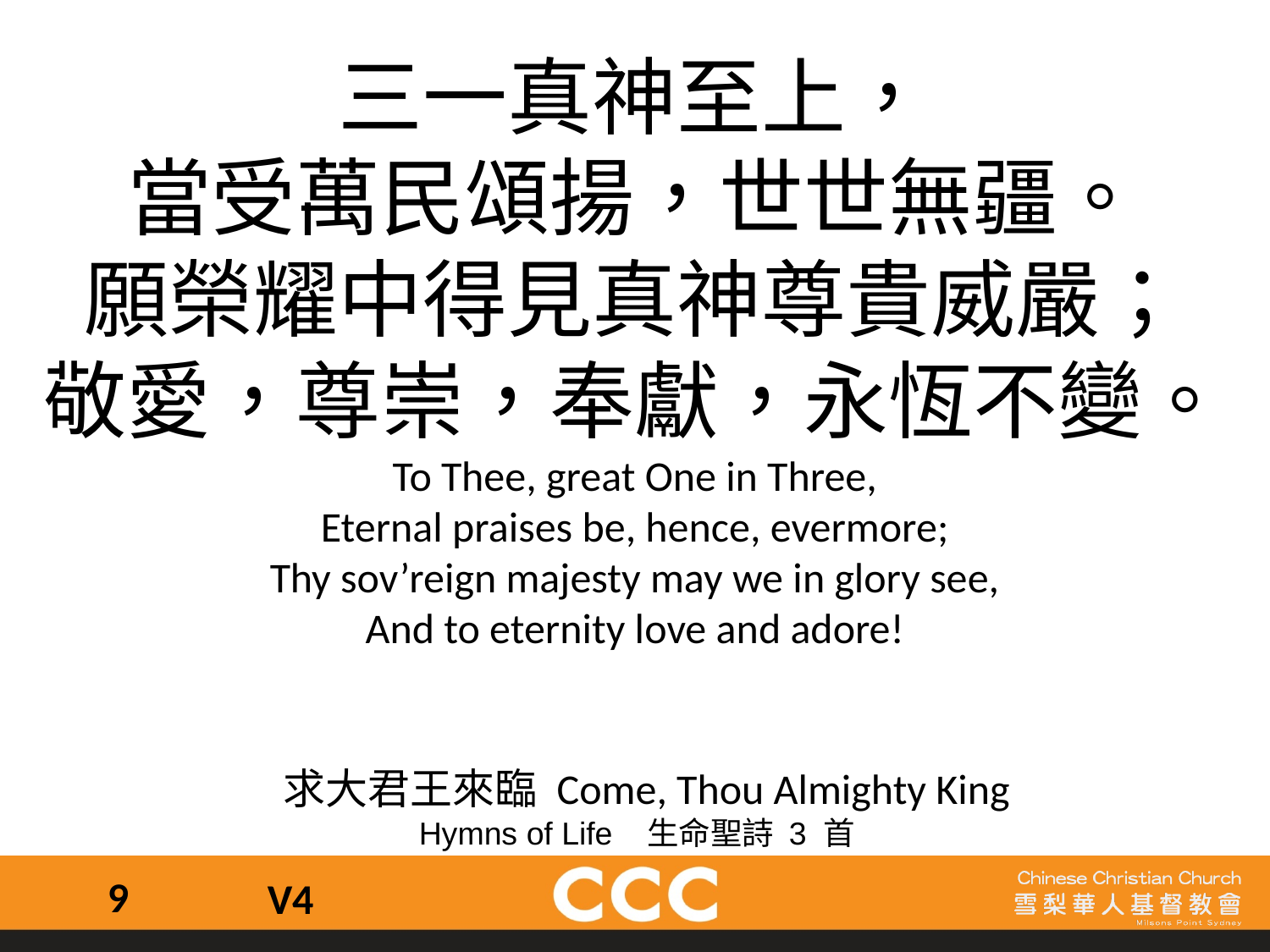

三一真神至上，
當受萬民頌揚，世世無疆。
願榮耀中得見真神尊貴威嚴；
敬愛，尊崇，奉獻，永恆不變。
To Thee, great One in Three,
Eternal praises be, hence, evermore;
Thy sov’reign majesty may we in glory see,
And to eternity love and adore!
 求大君王來臨 Come, Thou Almighty King
Hymns of Life   生命聖詩 3 首
9
V4